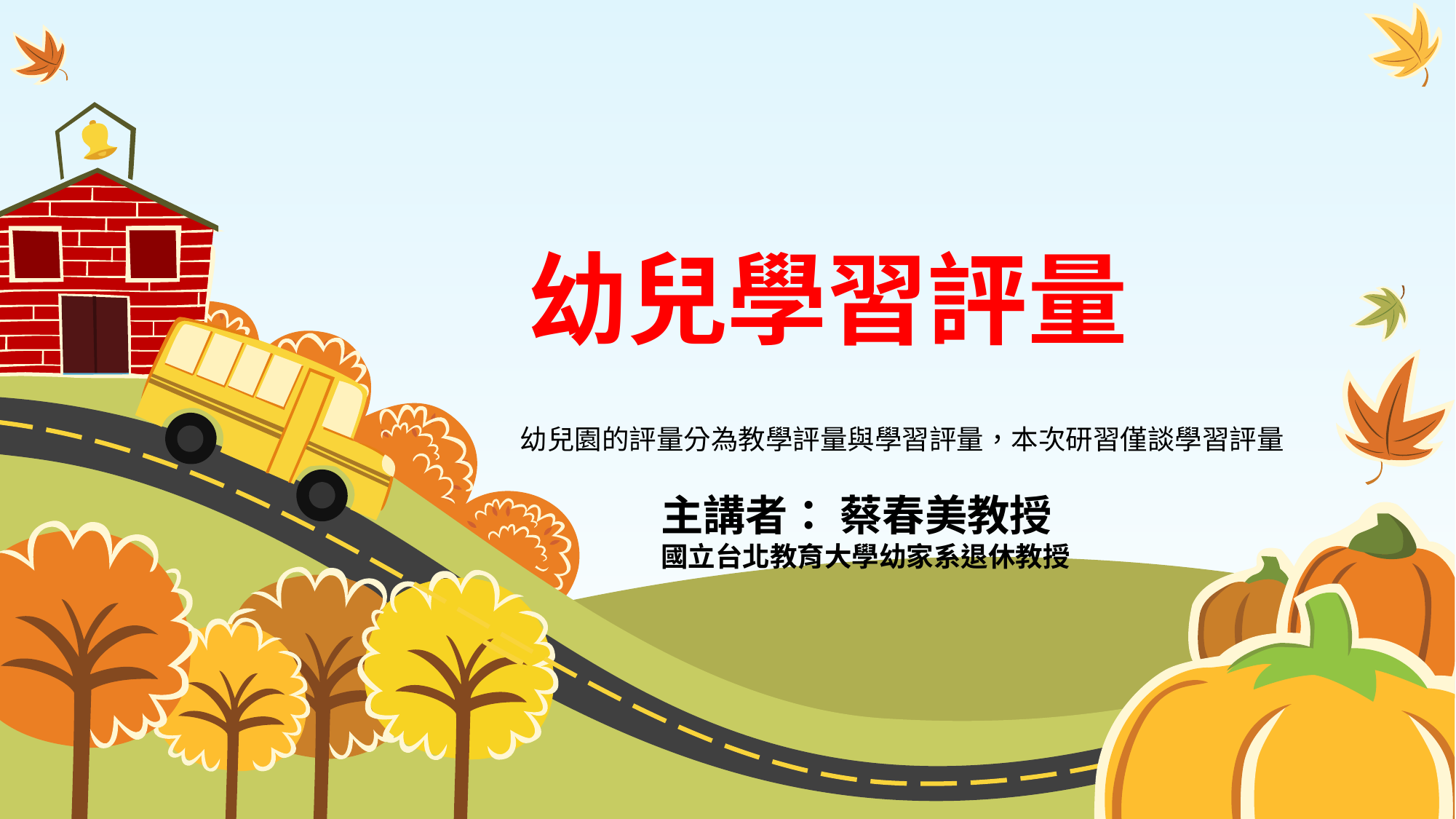

# 幼兒學習評量
幼兒園的評量分為教學評量與學習評量，本次研習僅談學習評量
主講者： 蔡春美教授
國立台北教育大學幼家系退休教授